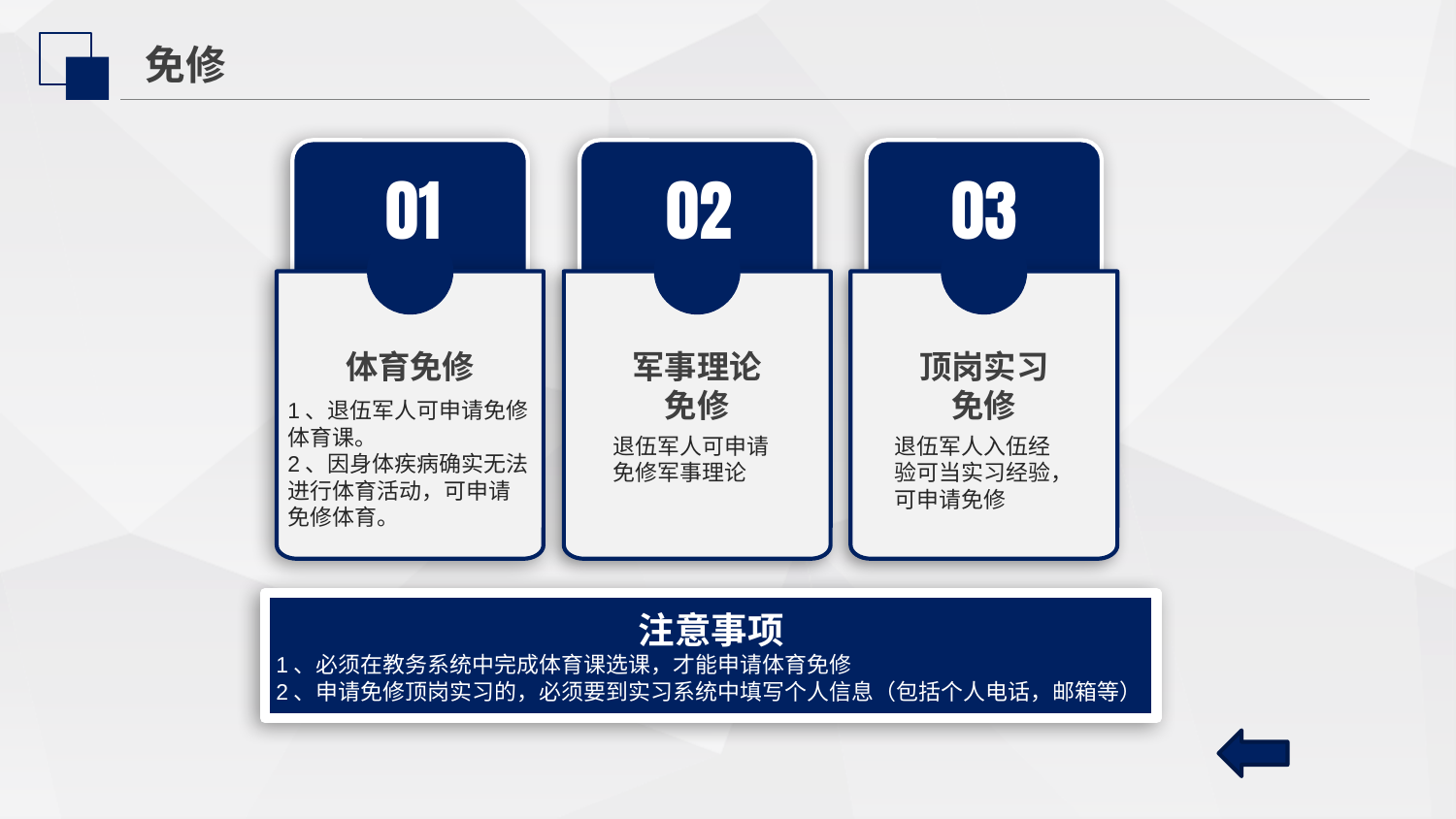

免修

01

体育免修
1、退伍军人可申请免修体育课。
2、因身体疾病确实无法进行体育活动，可申请免修体育。

02

军事理论免修
退伍军人可申请免修军事理论

03

顶岗实习免修
退伍军人入伍经验可当实习经验，可申请免修
注意事项
1、必须在教务系统中完成体育课选课，才能申请体育免修
2、申请免修顶岗实习的，必须要到实习系统中填写个人信息（包括个人电话，邮箱等）